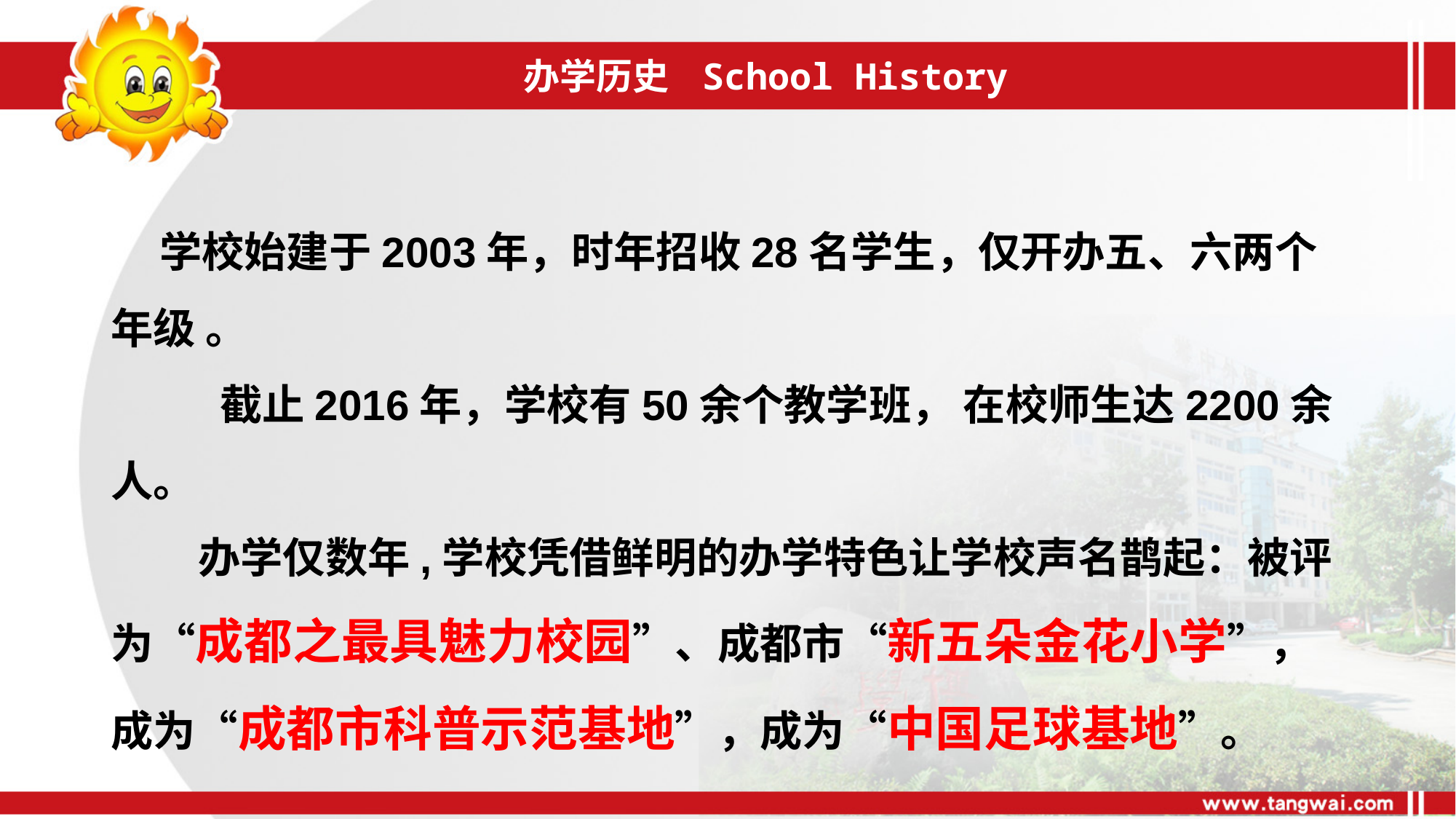

办学历史   School History

    学校始建于2003年，时年招收28名学生，仅开办五、六两个年级 。
	截止2016年，学校有50余个教学班， 在校师生达2200余人。
        办学仅数年,学校凭借鲜明的办学特色让学校声名鹊起：被评为“成都之最具魅力校园”、成都市“新五朵金花小学”，成为“成都市科普示范基地”，成为“中国足球基地”。